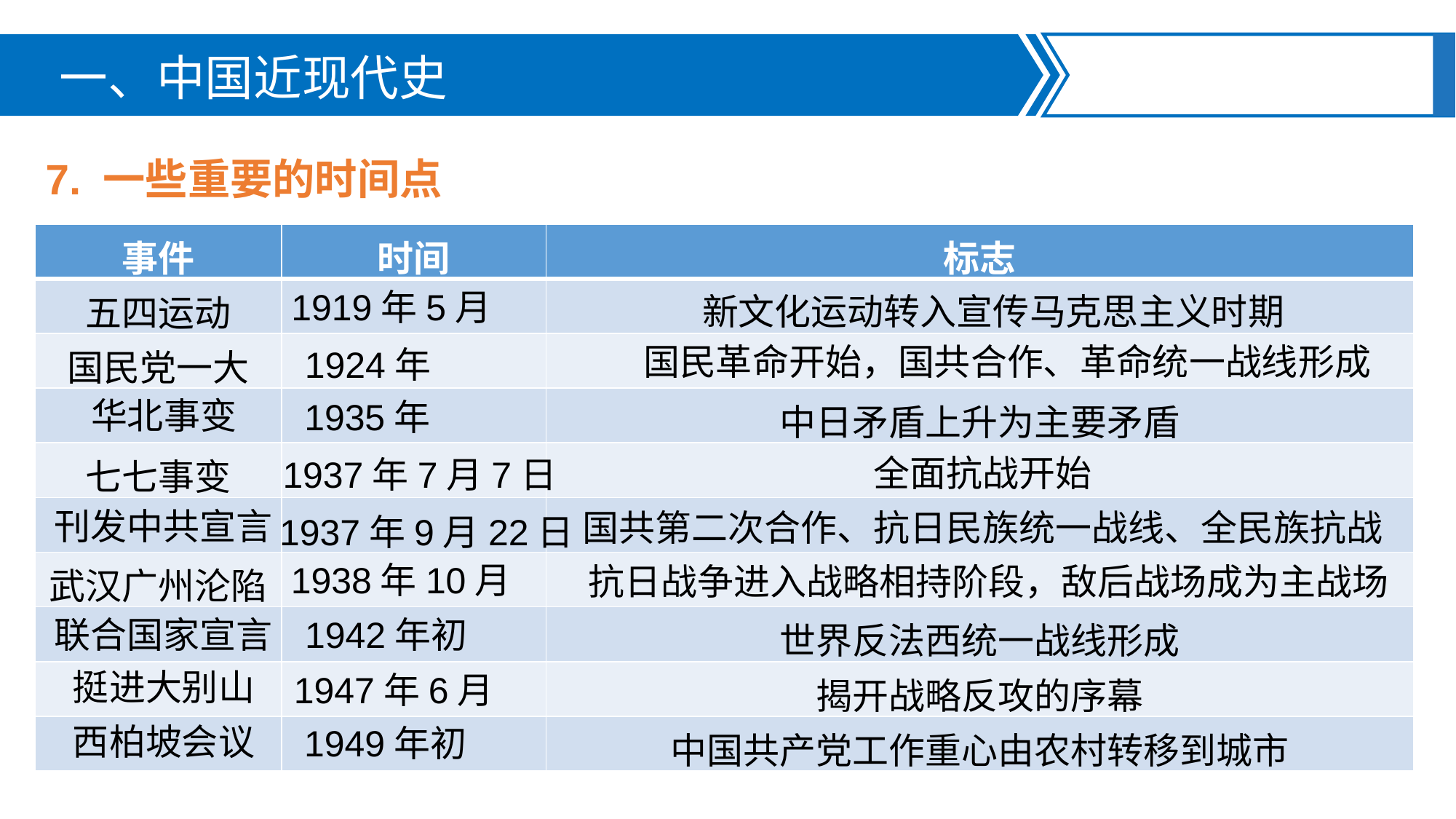

一、中国近现代史
7. 一些重要的时间点
| 事件 | 时间 | 标志 |
| --- | --- | --- |
| 五四运动 |  |  |
| 国民党一大 |  |  |
|  |  | 中日矛盾上升为主要矛盾 |
| 七七事变 |  |  |
|  |  |  |
| 武汉广州沦陷 |  |  |
|  |  | 世界反法西统一战线形成 |
|  |  | 揭开战略反攻的序幕 |
|  |  | 中国共产党工作重心由农村转移到城市 |
1919年5月
新文化运动转入宣传马克思主义时期
国民革命开始，国共合作、革命统一战线形成
1924年
华北事变
1935年
全面抗战开始
1937年7月7日
刊发中共宣言
国共第二次合作、抗日民族统一战线、全民族抗战
1937年9月22日
1938年10月
抗日战争进入战略相持阶段，敌后战场成为主战场
联合国家宣言
1942年初
挺进大别山
1947年6月
西柏坡会议
1949年初